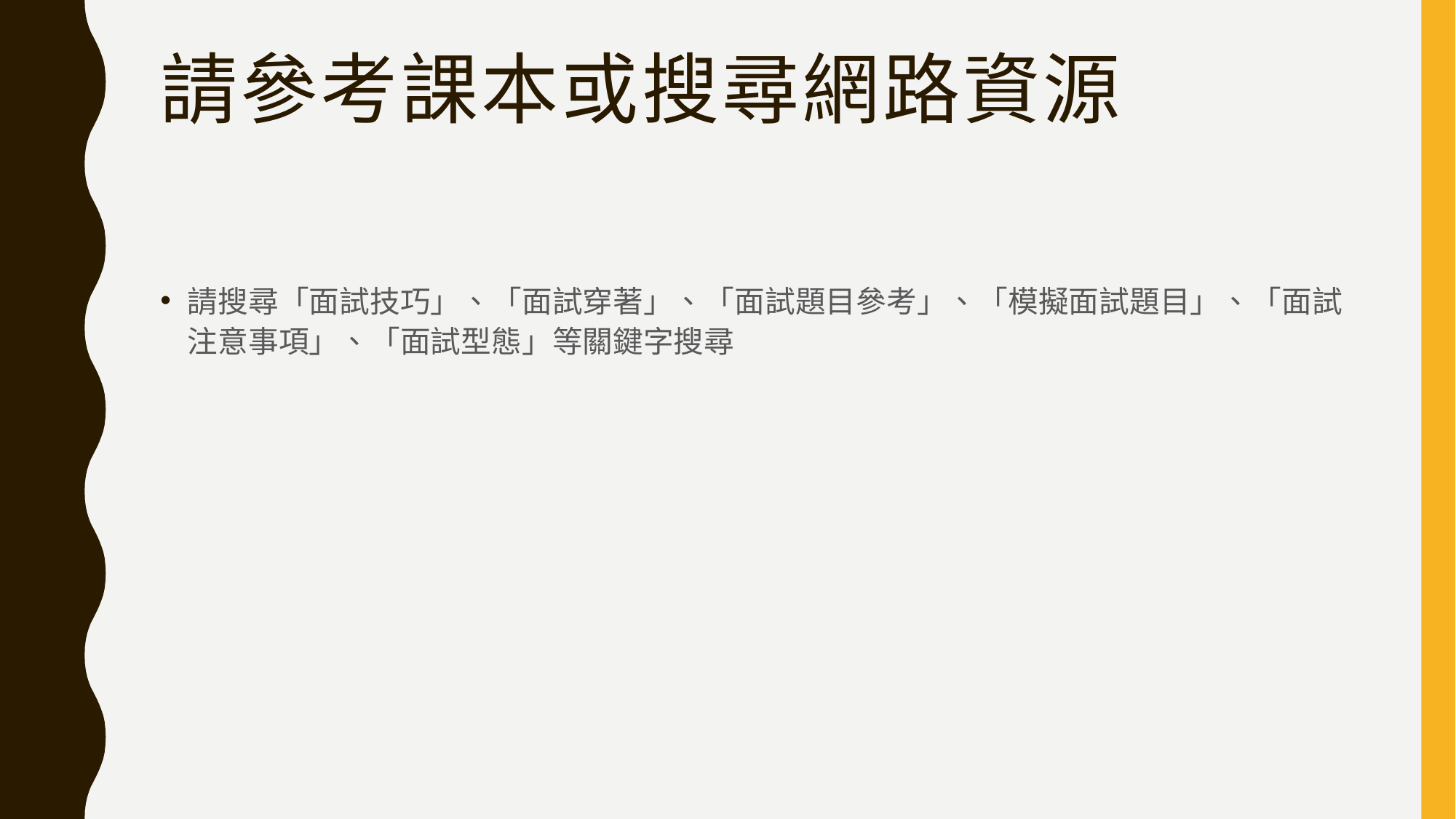

# 請參考課本或搜尋網路資源
請搜尋「面試技巧」、「面試穿著」、「面試題目參考」、「模擬面試題目」、「面試注意事項」、「面試型態」等關鍵字搜尋